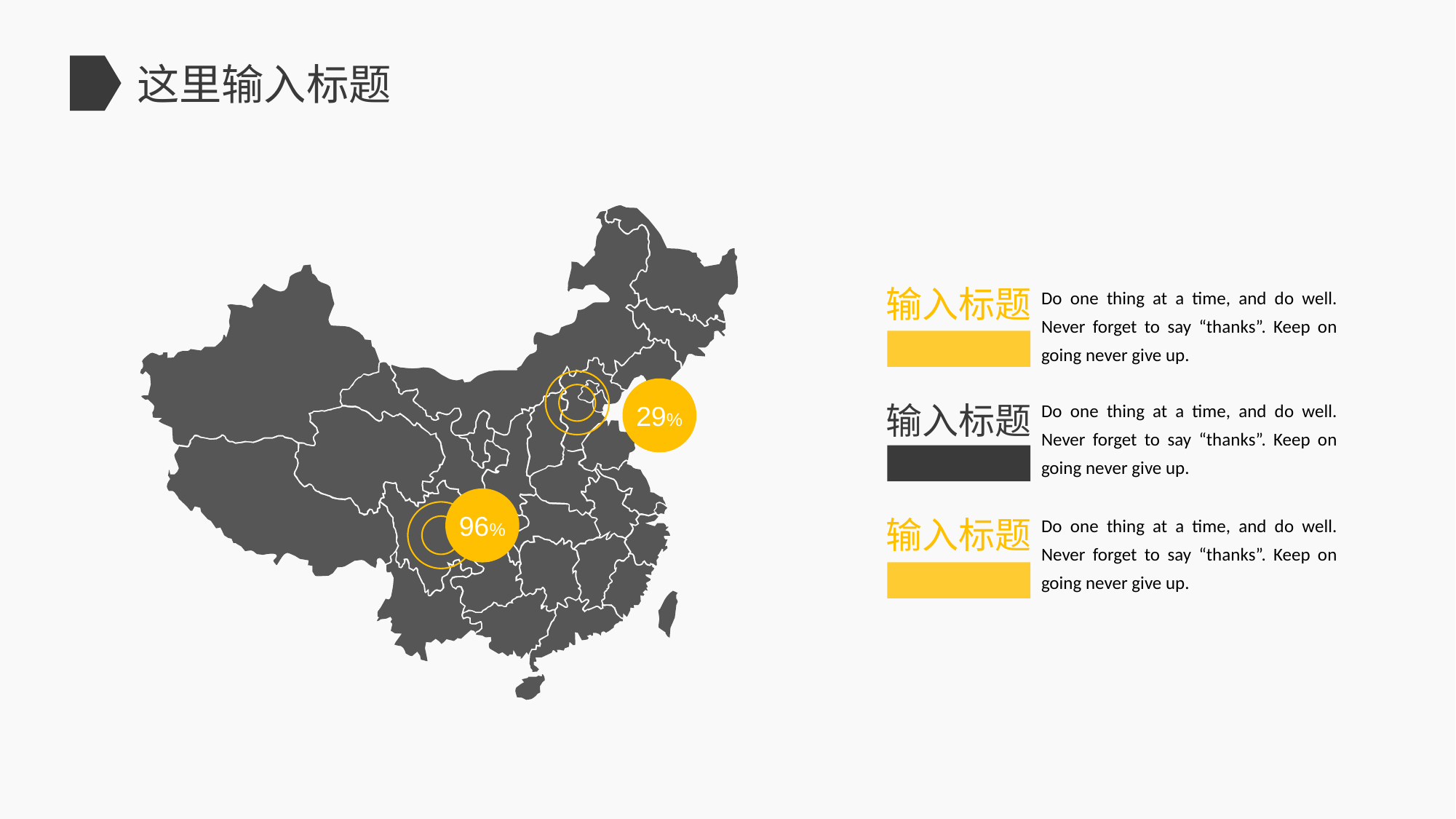

这里输入标题

Do one thing at a time, and do well. Never forget to say “thanks”. Keep on going never give up.
输入标题

29%
Do one thing at a time, and do well. Never forget to say “thanks”. Keep on going never give up.
输入标题

96%

Do one thing at a time, and do well. Never forget to say “thanks”. Keep on going never give up.
输入标题